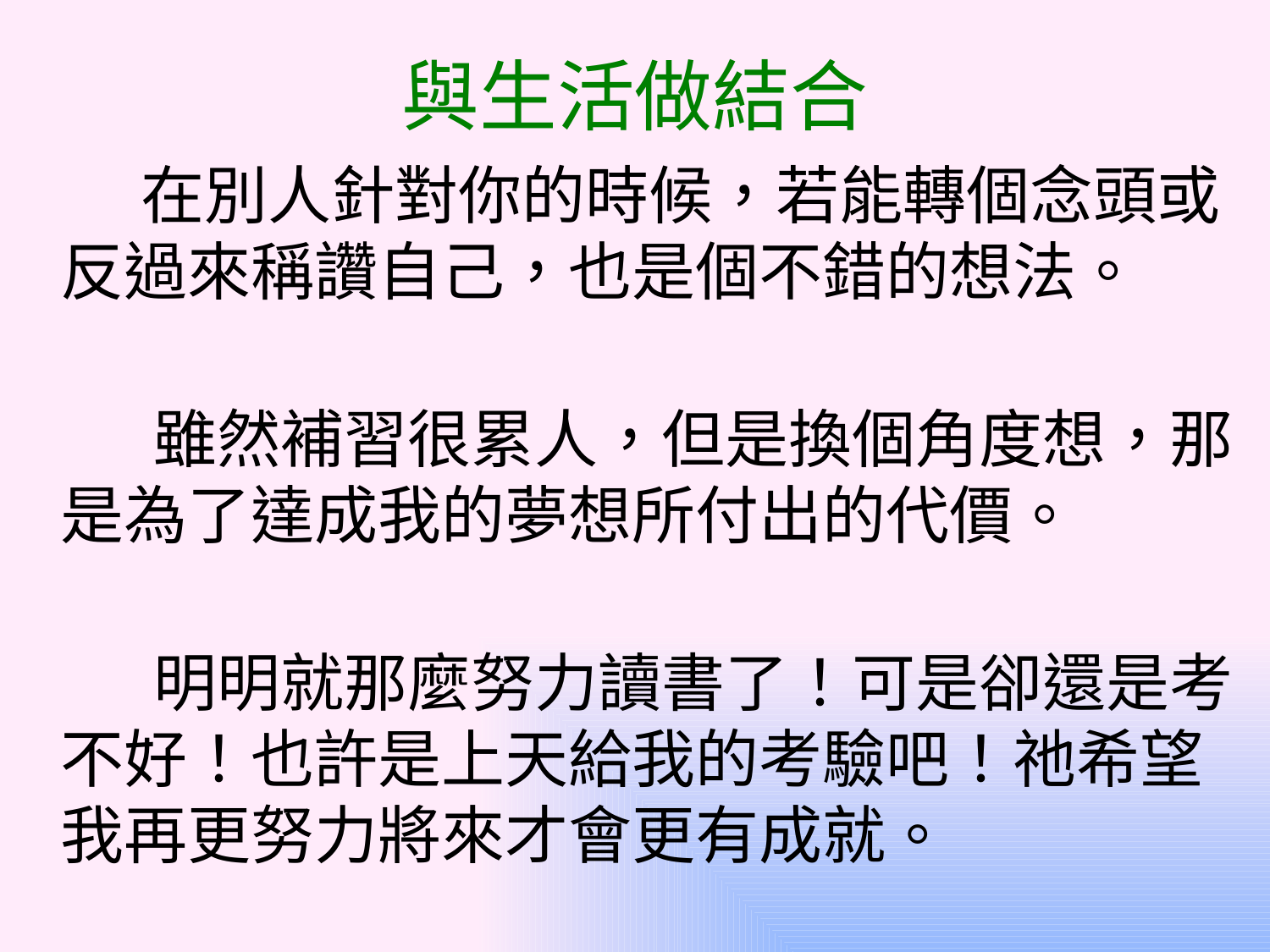

# 與生活做結合
         在別人針對你的時候，若能轉個念頭或反過來稱讚自己，也是個不錯的想法。

          雖然補習很累人，但是換個角度想，那是為了達成我的夢想所付出的代價。

          明明就那麼努力讀書了！可是卻還是考不好！也許是上天給我的考驗吧！祂希望我再更努力將來才會更有成就。